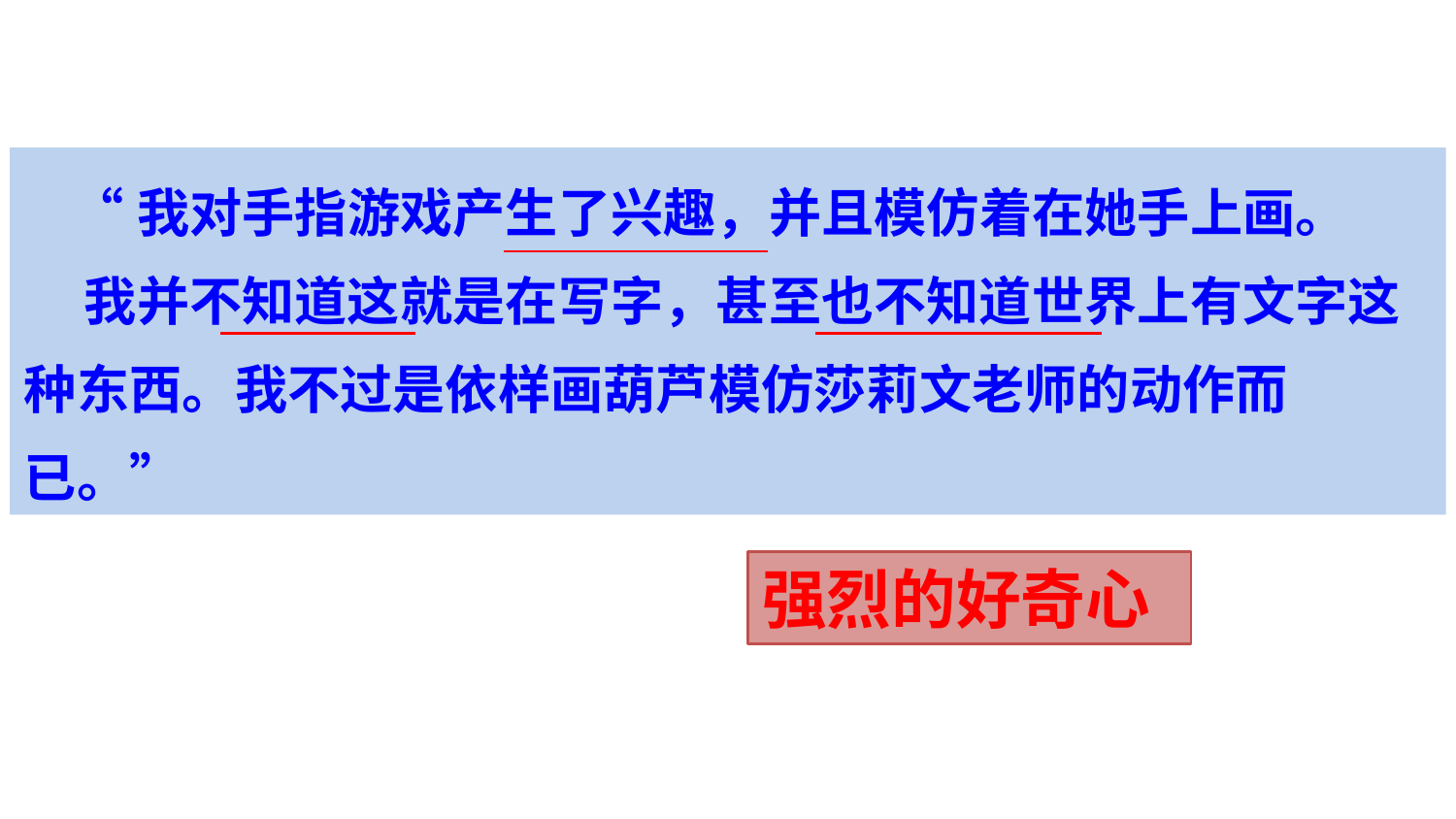

“我对手指游戏产生了兴趣，并且模仿着在她手上画。
    我并不知道这就是在写字，甚至也不知道世界上有文字这种东西。我不过是依样画葫芦模仿莎莉文老师的动作而已。”

强烈的好奇心